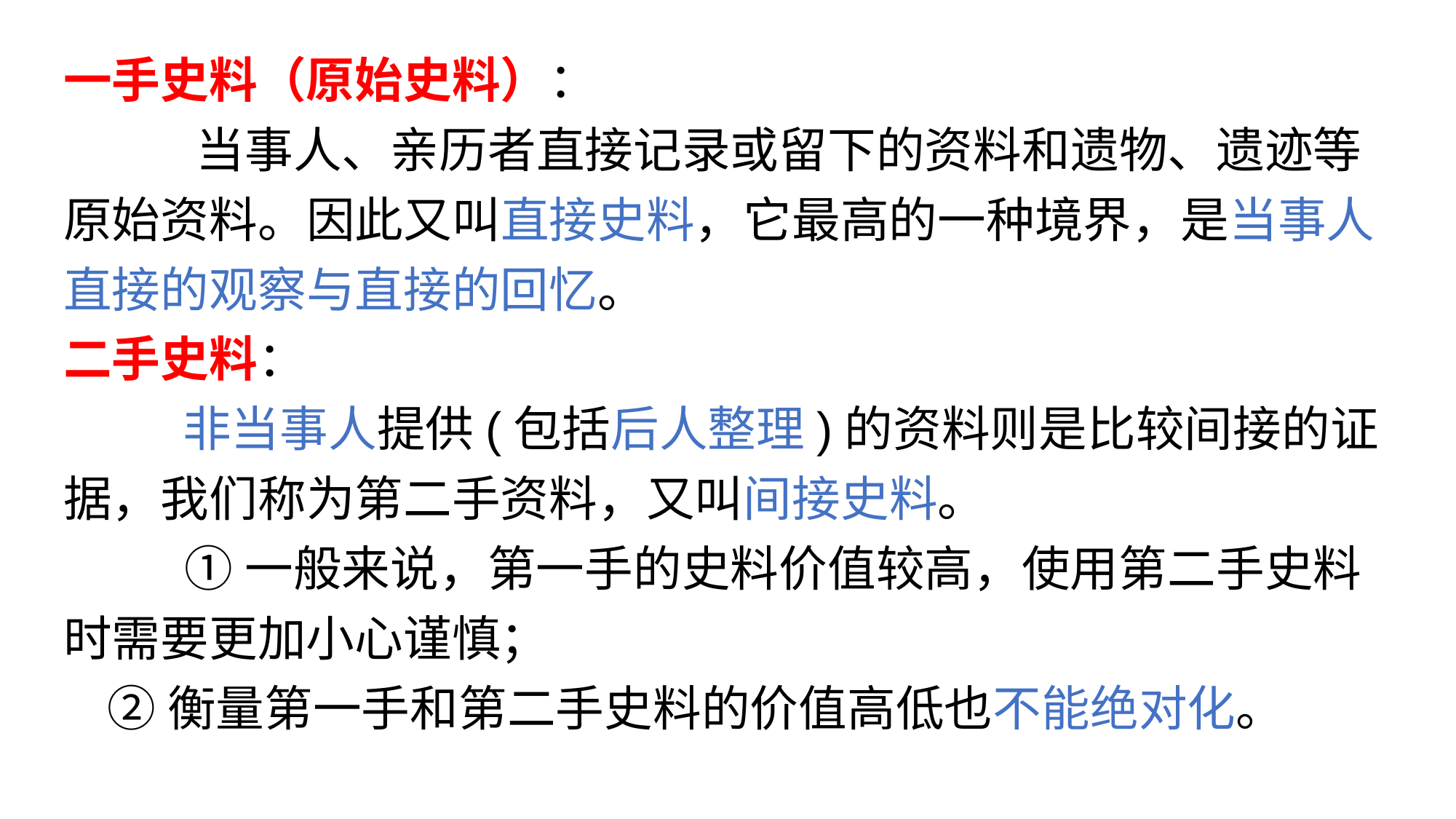

一手史料（原始史料）：
         当事人、亲历者直接记录或留下的资料和遗物、遗迹等原始资料。因此又叫直接史料，它最高的一种境界，是当事人直接的观察与直接的回忆。
二手史料：
        非当事人提供(包括后人整理)的资料则是比较间接的证据，我们称为第二手资料，又叫间接史料。
         ①一般来说，第一手的史料价值较高，使用第二手史料时需要更加小心谨慎；
    ②衡量第一手和第二手史料的价值高低也不能绝对化。